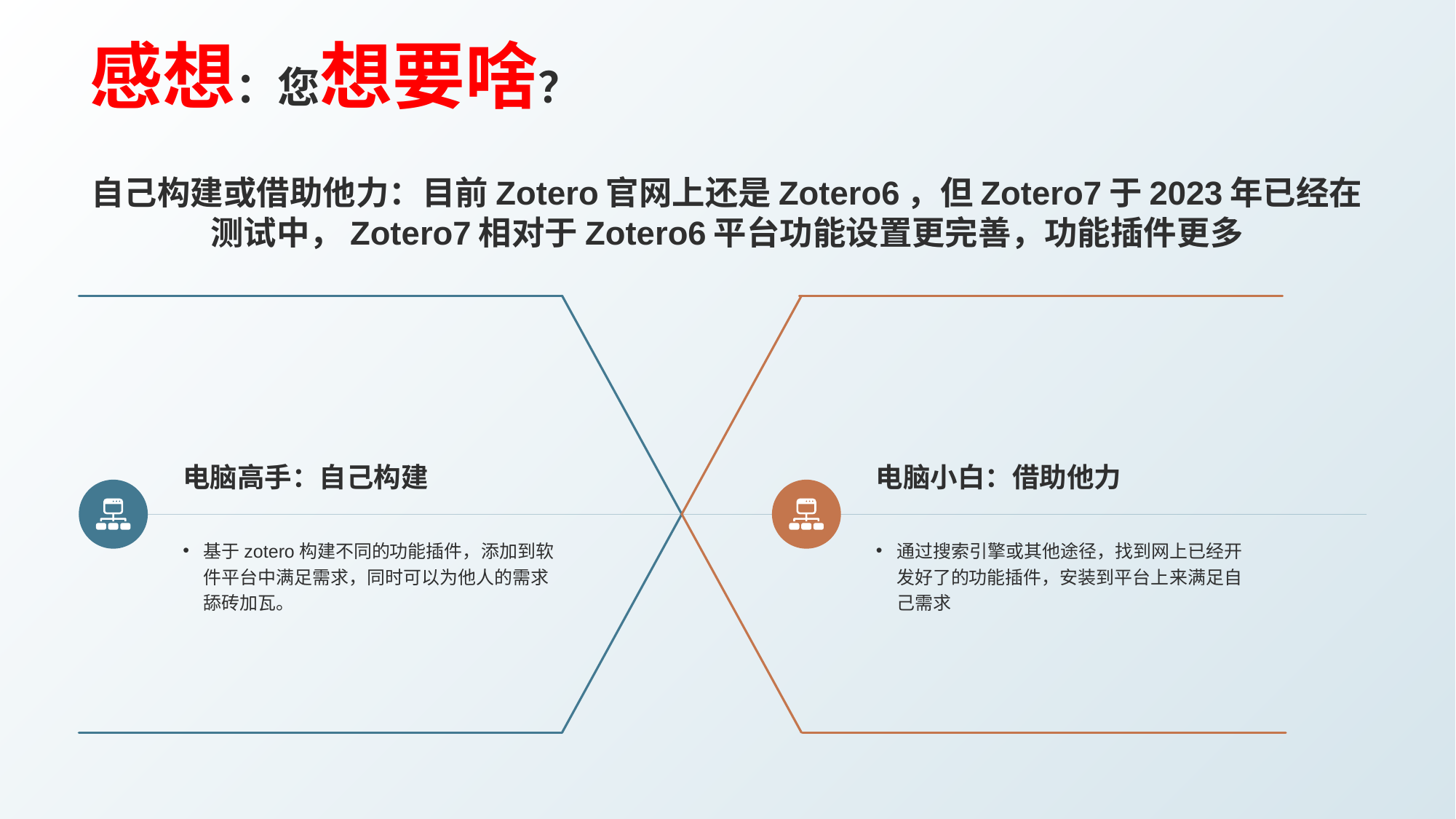

# 感想：您想要啥？
自己构建或借助他力：目前Zotero官网上还是Zotero6，但Zotero7于2023年已经在测试中，Zotero7相对于Zotero6平台功能设置更完善，功能插件更多
电脑高手：自己构建

基于zotero构建不同的功能插件，添加到软件平台中满足需求，同时可以为他人的需求舔砖加瓦。
电脑小白：借助他力

通过搜索引擎或其他途径，找到网上已经开发好了的功能插件，安装到平台上来满足自己需求